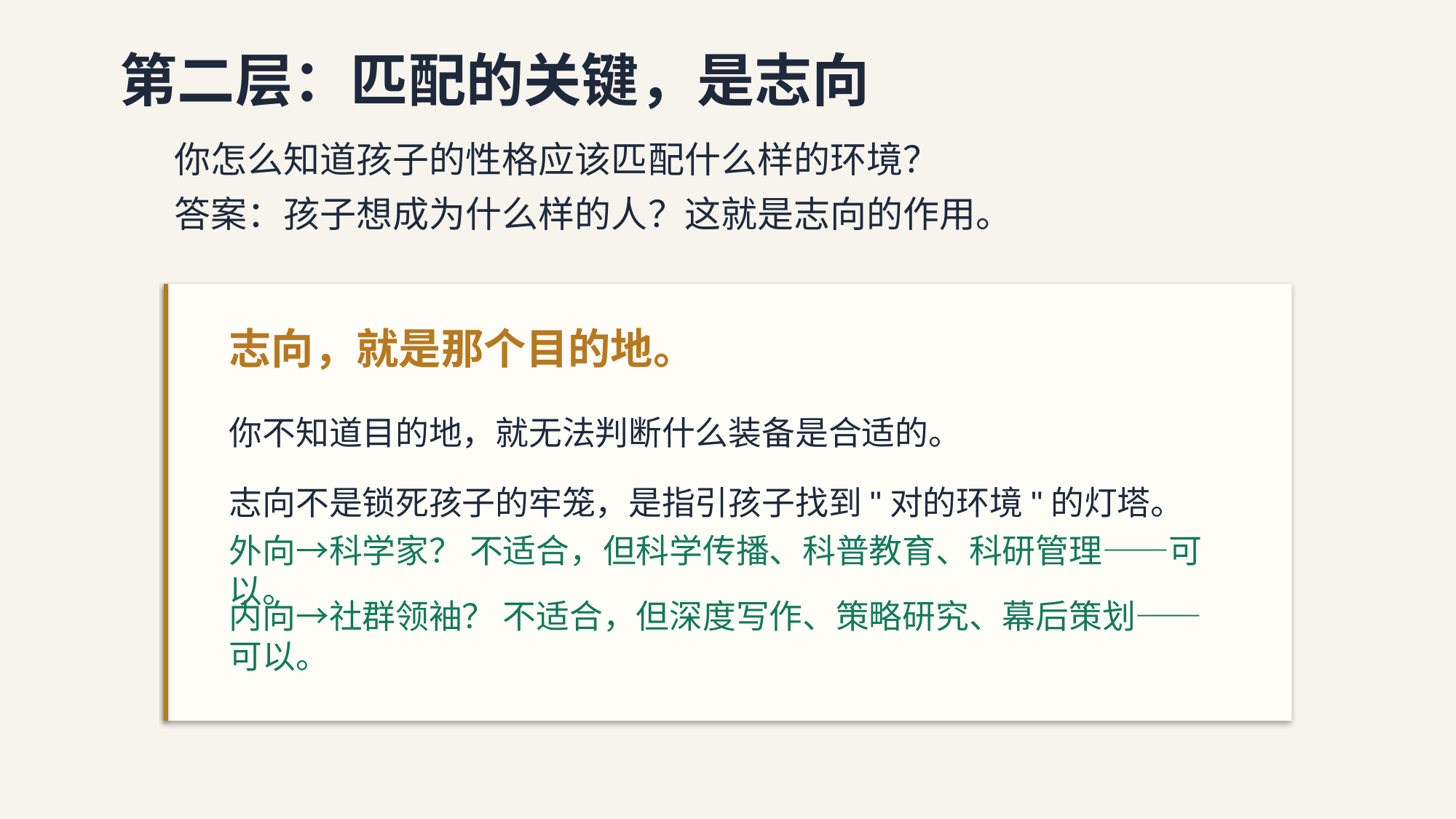

第二层：匹配的关键，是志向
你怎么知道孩子的性格应该匹配什么样的环境？
答案：孩子想成为什么样的人？这就是志向的作用。

志向，就是那个目的地。
你不知道目的地，就无法判断什么装备是合适的。
志向不是锁死孩子的牢笼，是指引孩子找到"对的环境"的灯塔。
外向→科学家？ 不适合，但科学传播、科普教育、科研管理——可以。
内向→社群领袖？ 不适合，但深度写作、策略研究、幕后策划——可以。